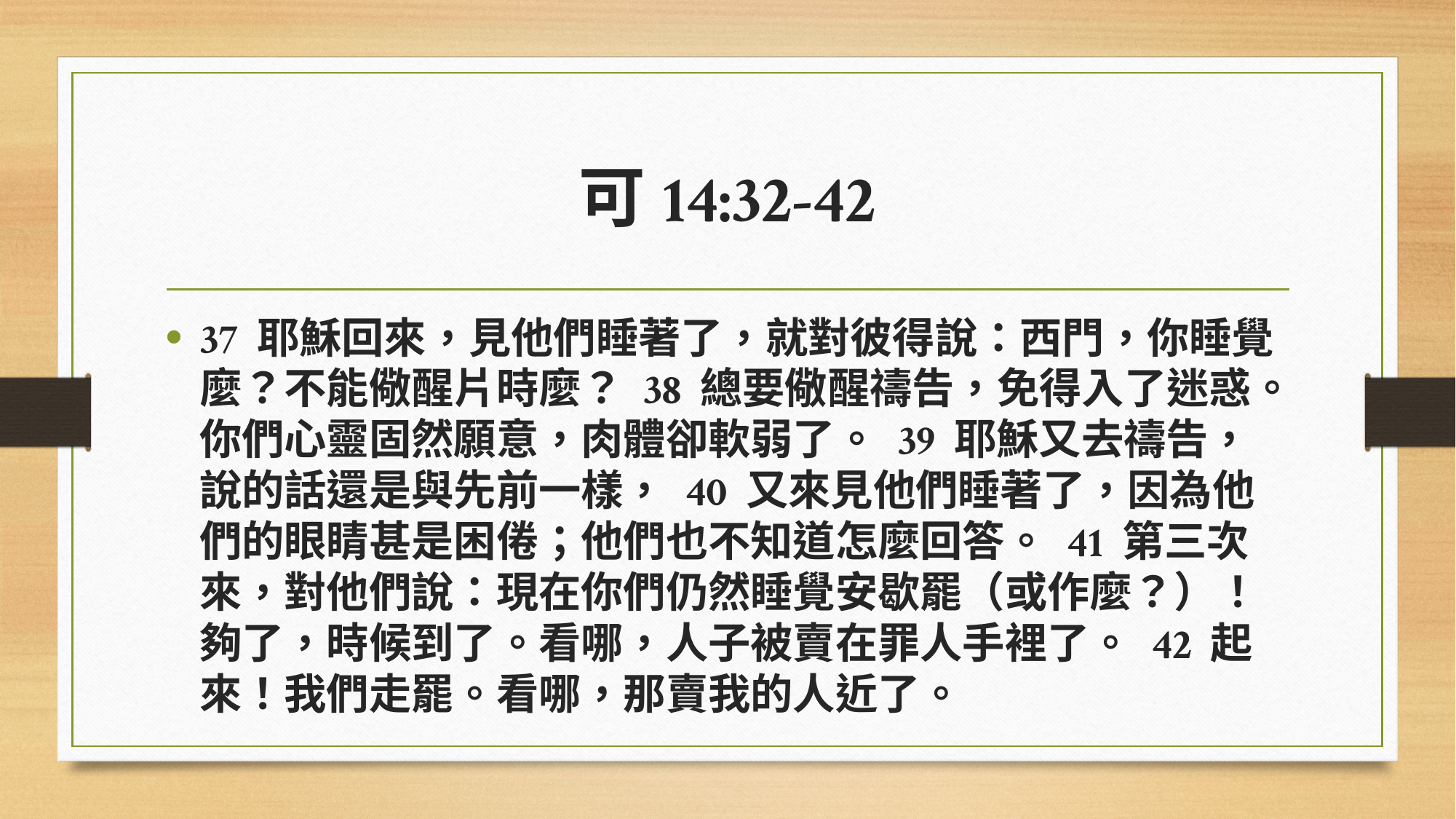

# 可14:32-42
37 耶穌回來，見他們睡著了，就對彼得說：西門，你睡覺麼？不能儆醒片時麼？ 38 總要儆醒禱告，免得入了迷惑。你們心靈固然願意，肉體卻軟弱了。 39 耶穌又去禱告，說的話還是與先前一樣， 40 又來見他們睡著了，因為他們的眼睛甚是困倦；他們也不知道怎麼回答。 41 第三次來，對他們說：現在你們仍然睡覺安歇罷（或作麼？）！夠了，時候到了。看哪，人子被賣在罪人手裡了。 42 起來！我們走罷。看哪，那賣我的人近了。